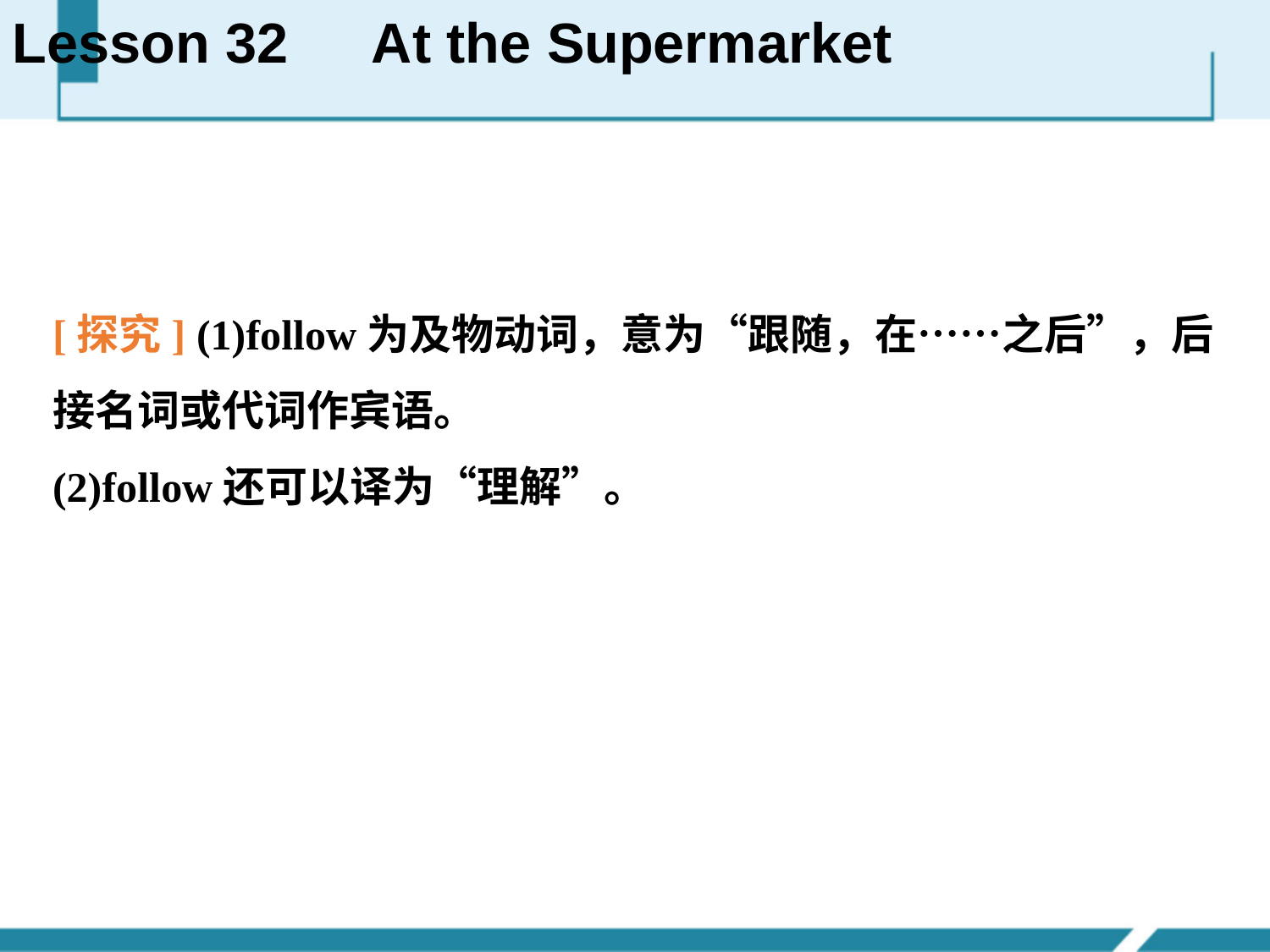

Lesson 32　At the Supermarket
[探究] (1)follow为及物动词，意为“跟随，在……之后”，后接名词或代词作宾语。
(2)follow还可以译为“理解”。